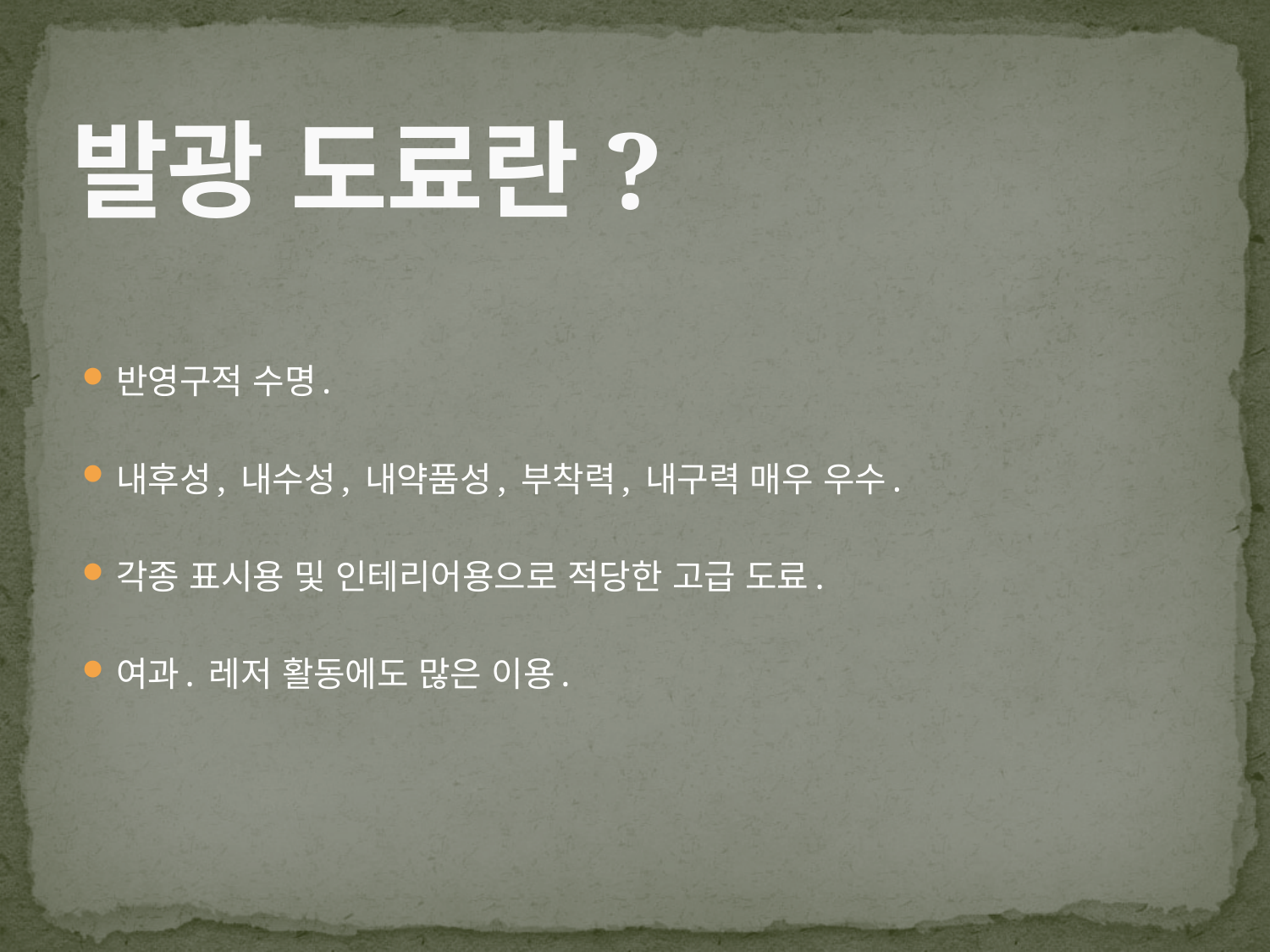

# 발광 도료란?

반영구적 수명.

내후성, 내수성, 내약품성, 부착력, 내구력 매우 우수.

각종 표시용 및 인테리어용으로 적당한 고급 도료.

여과. 레저 활동에도 많은 이용.